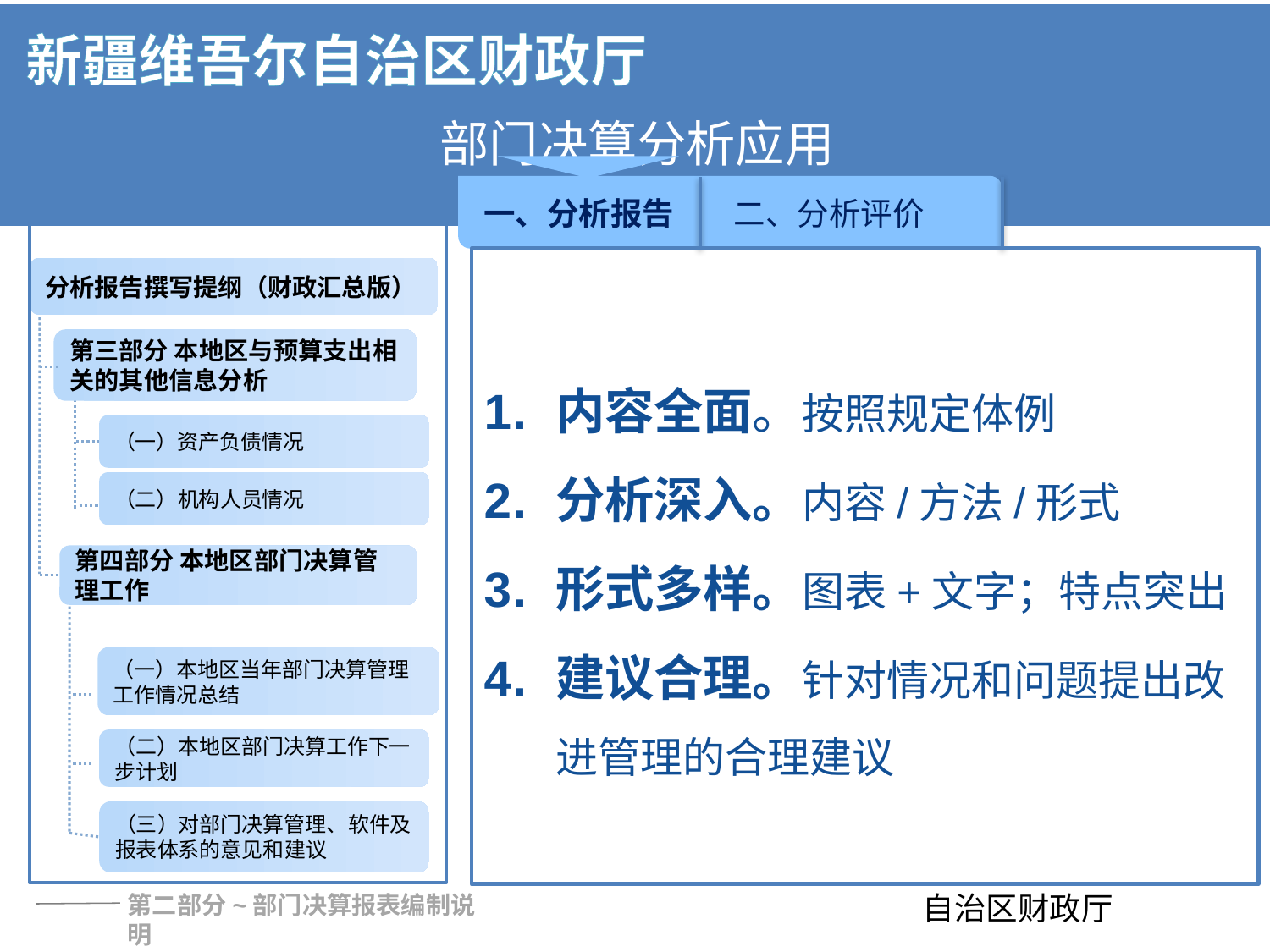

一、分析报告
二、分析评价

内容全面。按照规定体例
分析深入。内容/方法/形式
形式多样。图表+文字；特点突出
建议合理。针对情况和问题提出改进管理的合理建议
分析报告撰写提纲（财政汇总版）
第三部分 本地区与预算支出相关的其他信息分析
（一）资产负债情况
（二）机构人员情况
第四部分 本地区部门决算管理工作
（一）本地区当年部门决算管理工作情况总结
（二）本地区部门决算工作下一步计划
（三）对部门决算管理、软件及报表体系的意见和建议
132